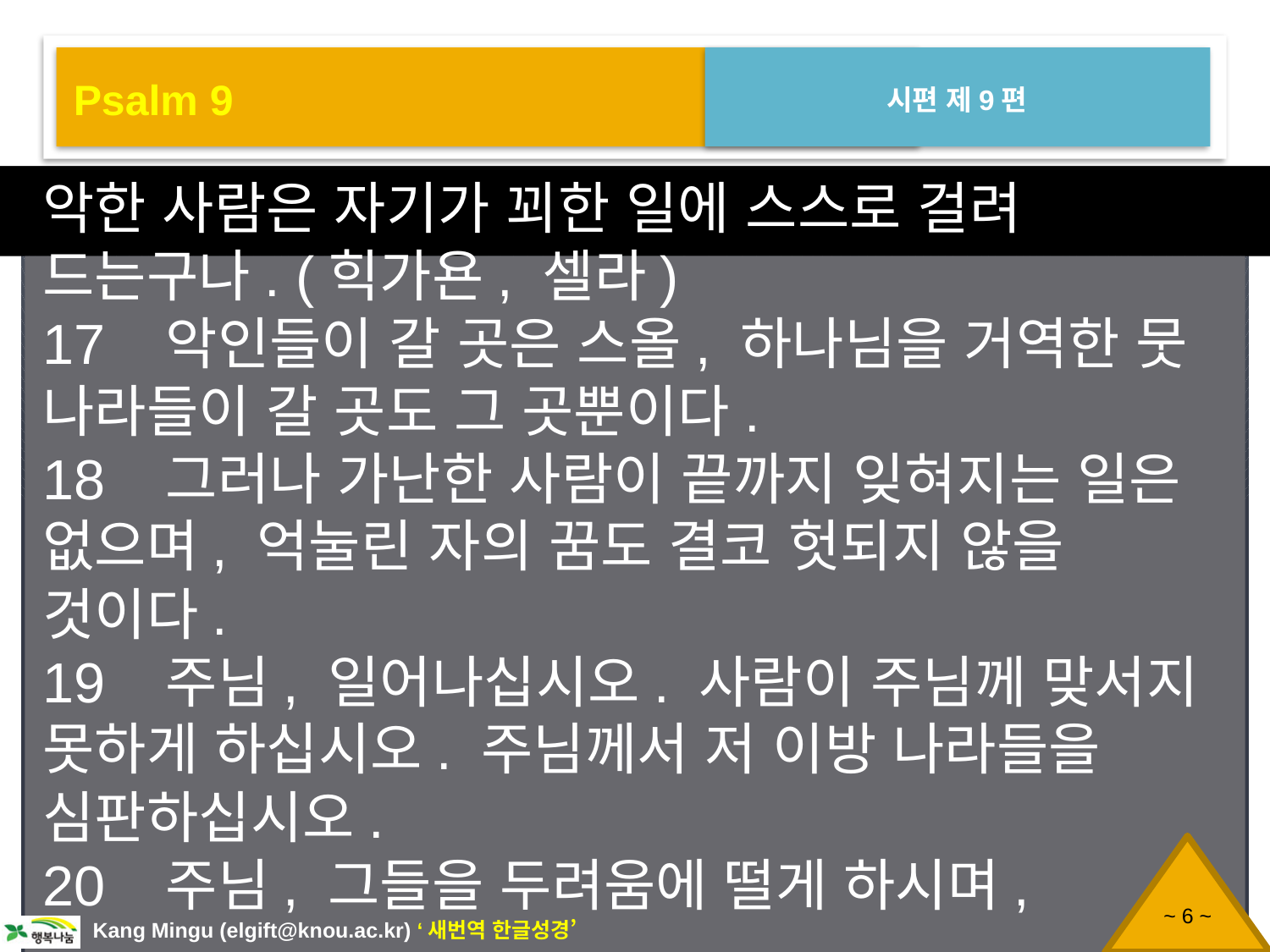

Psalm 9
시편 제9편
악한 사람은 자기가 꾀한 일에 스스로 걸려 드는구나. (힉가욘, 셀라)
17   악인들이 갈 곳은 스올, 하나님을 거역한 뭇 나라들이 갈 곳도 그 곳뿐이다.
18   그러나 가난한 사람이 끝까지 잊혀지는 일은 없으며, 억눌린 자의 꿈도 결코 헛되지 않을 것이다.
19   주님, 일어나십시오. 사람이 주님께 맞서지 못하게 하십시오. 주님께서 저 이방 나라들을 심판하십시오.
20   주님, 그들을 두려움에 떨게 하시며,